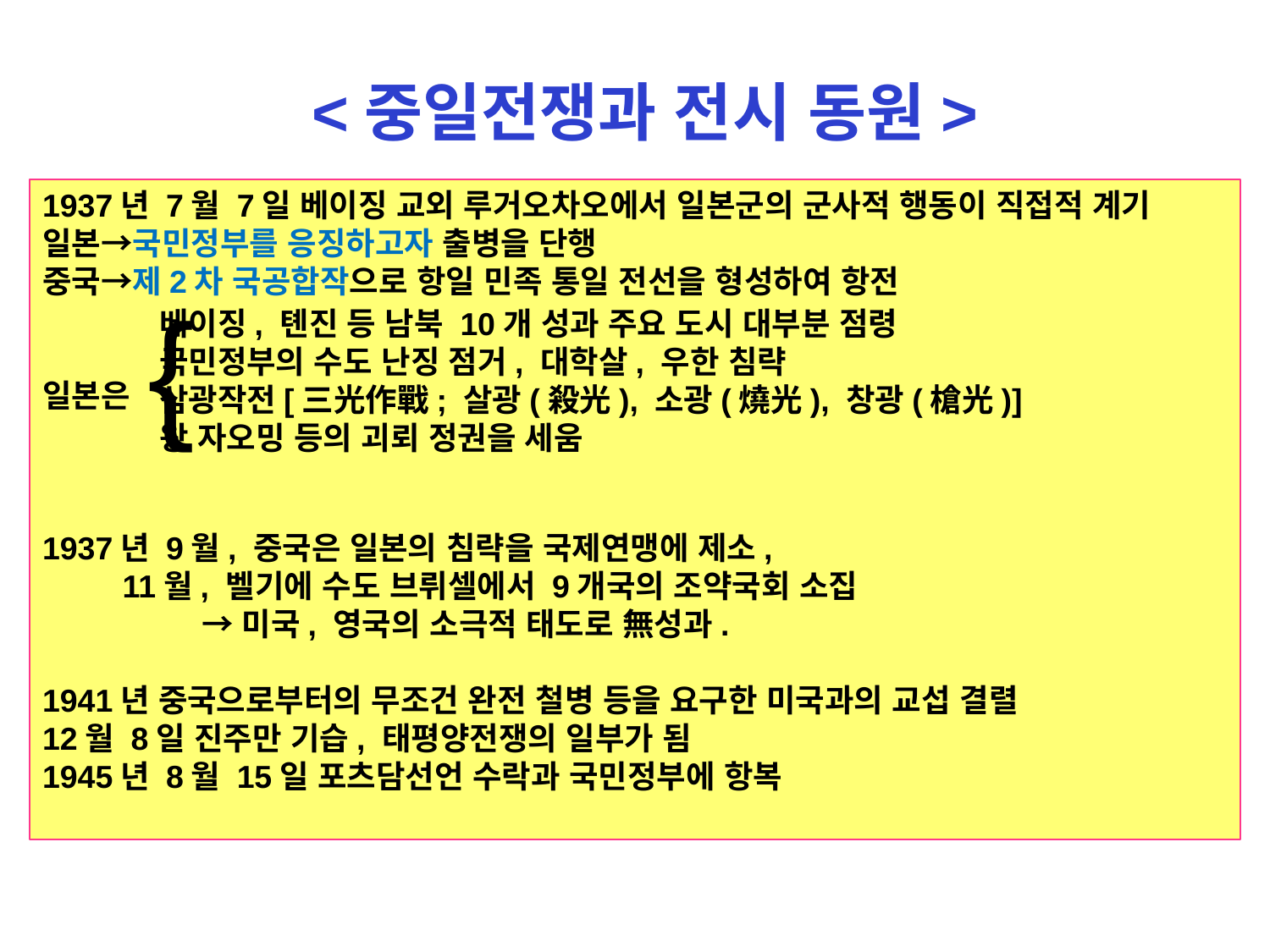

<중일전쟁과 전시 동원>
1937년 7월 7일 베이징 교외 루거오차오에서 일본군의 군사적 행동이 직접적 계기
일본→국민정부를 응징하고자 출병을 단행
중국→제2차 국공합작으로 항일 민족 통일 전선을 형성하여 항전
일본은

1937년 9월, 중국은 일본의 침략을 국제연맹에 제소,
         11월, 벨기에 수도 브뤼셀에서 9개국의 조약국회 소집
                  →미국, 영국의 소극적 태도로 無성과.

1941년 중국으로부터의 무조건 완전 철병 등을 요구한 미국과의 교섭 결렬
12월 8일 진주만 기습, 태평양전쟁의 일부가 됨
1945년 8월 15일 포츠담선언 수락과 국민정부에 항복

{
베이징, 톈진 등 남북 10개 성과 주요 도시 대부분 점령
국민정부의 수도 난징 점거, 대학살, 우한 침략
삼광작전[三光作戰; 살광(殺光), 소광(燒光), 창광(槍光)]
왕 자오밍 등의 괴뢰 정권을 세움